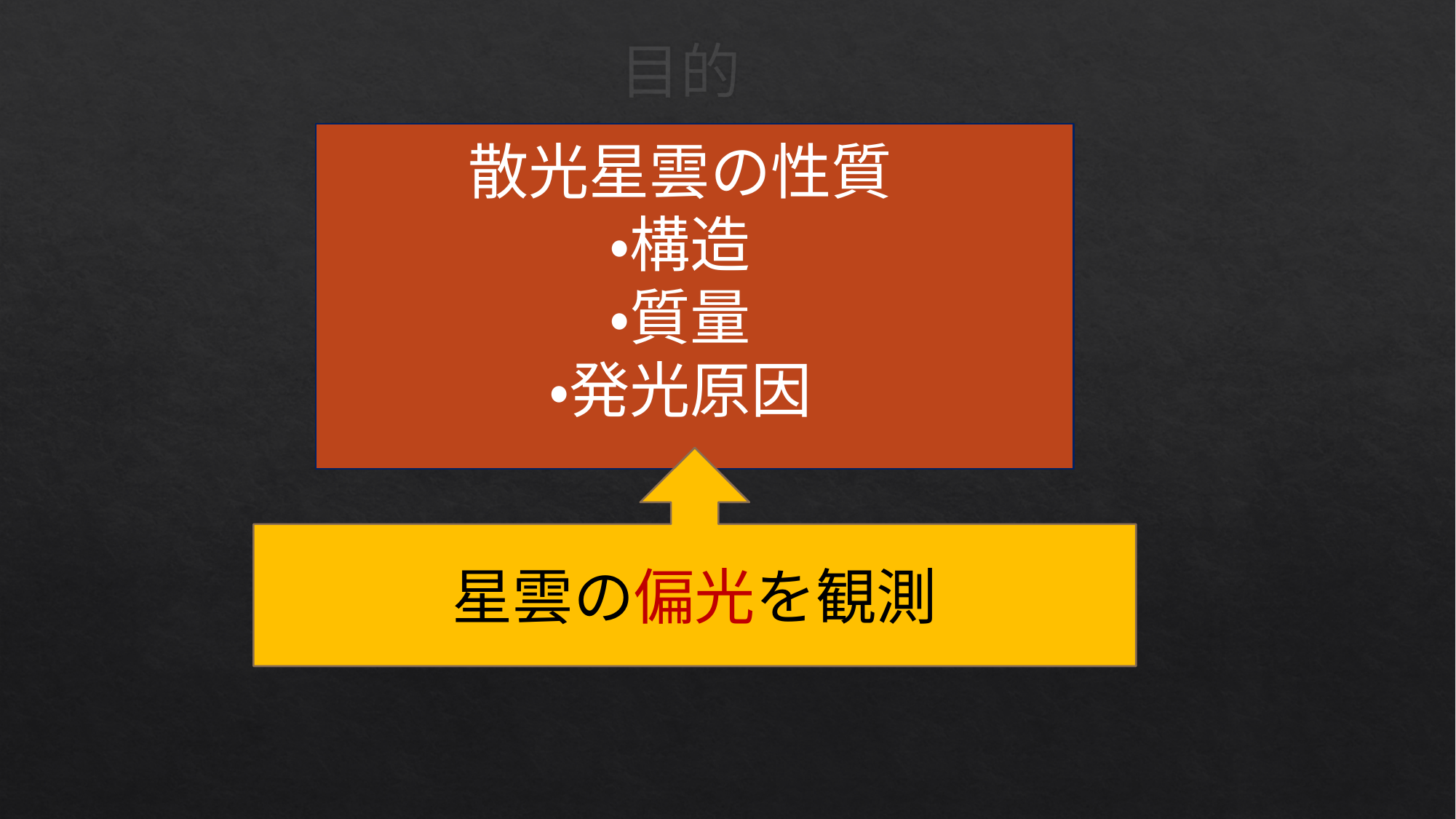

散光星雲の性質
・構造
・質量
・発光原因
# 目的

星雲の偏光を観測